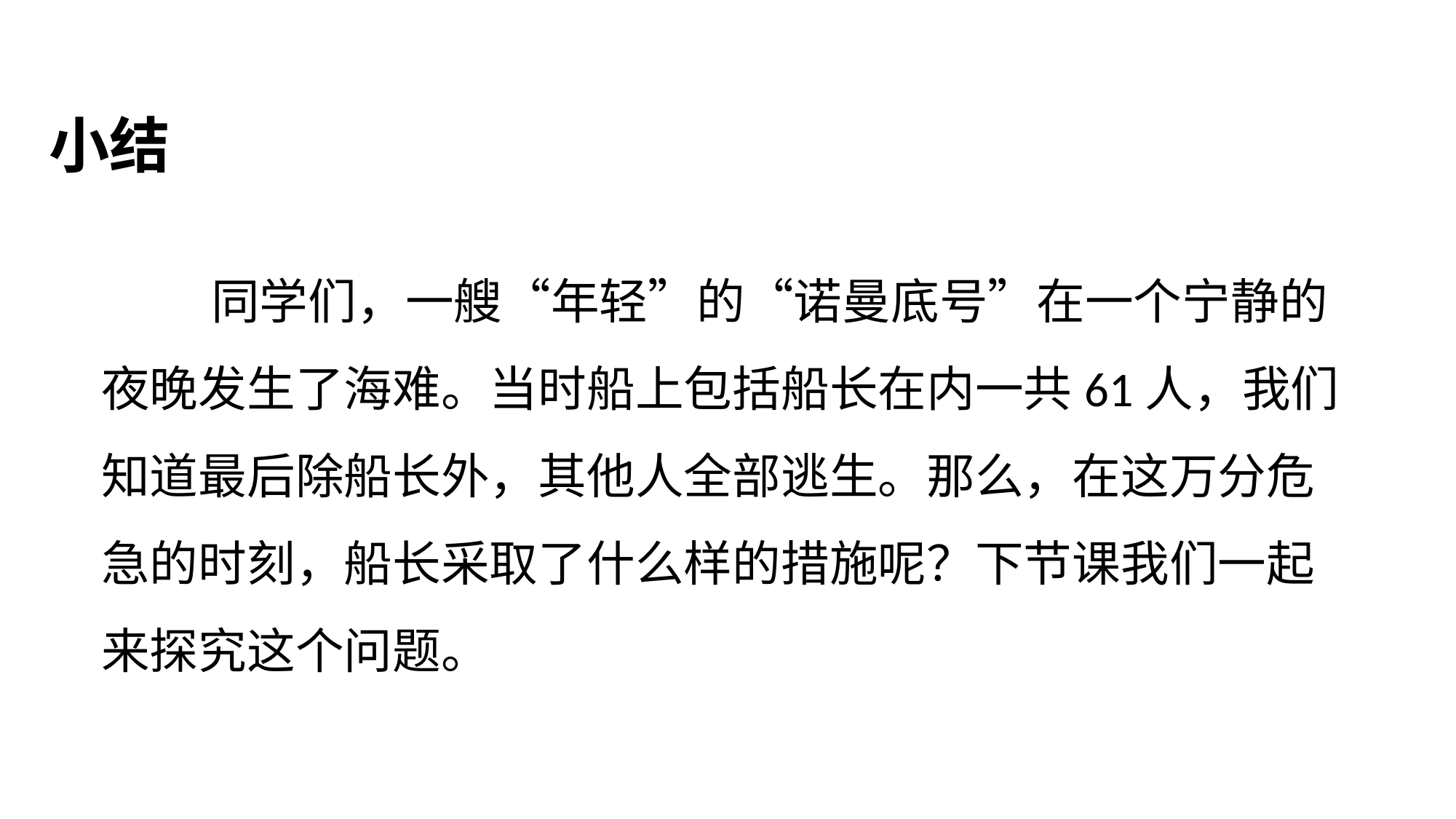

小结
         同学们，一艘“年轻”的“诺曼底号”在一个宁静的夜晚发生了海难。当时船上包括船长在内一共61人，我们知道最后除船长外，其他人全部逃生。那么，在这万分危急的时刻，船长采取了什么样的措施呢？下节课我们一起来探究这个问题。